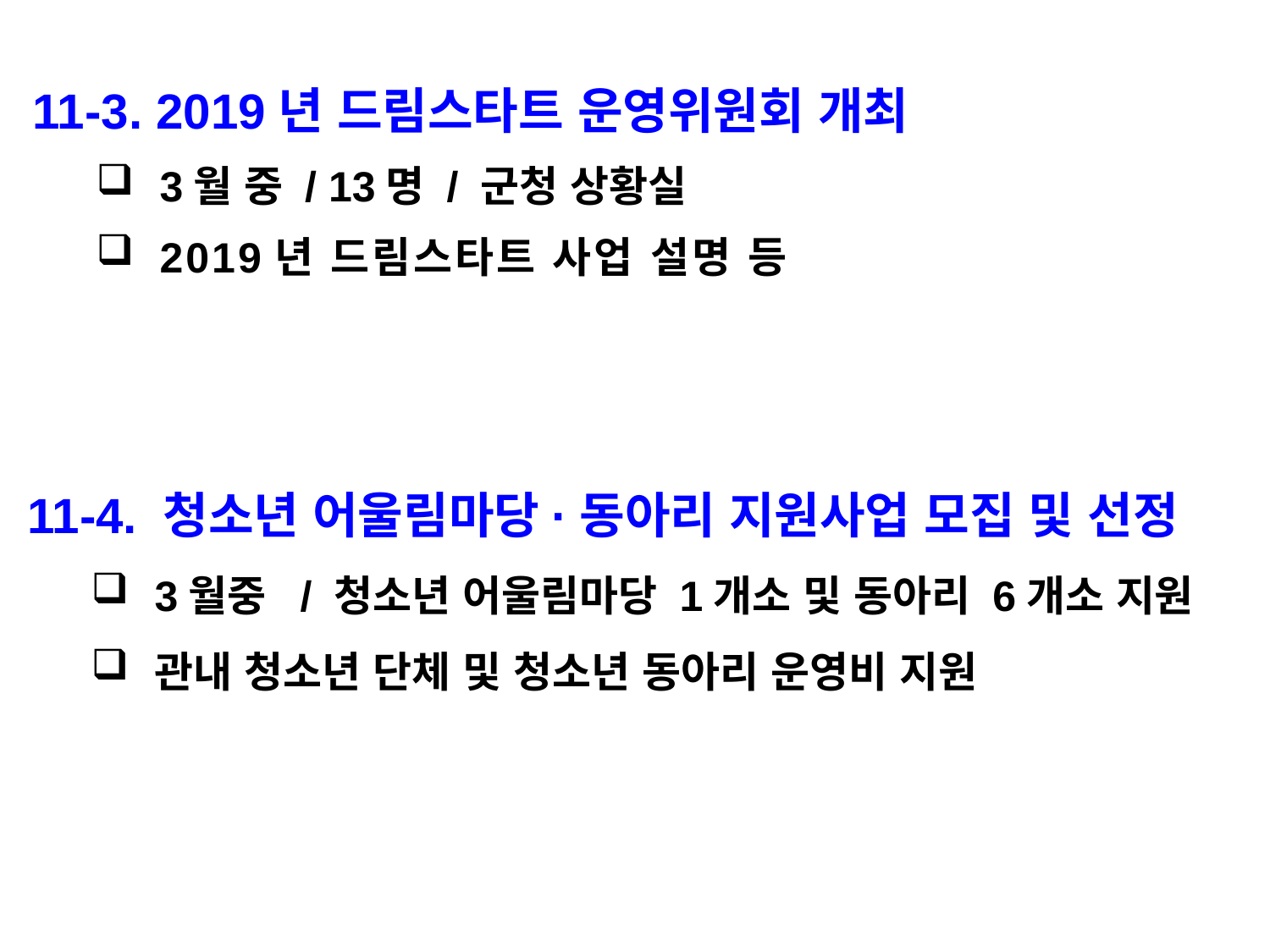

11-3. 2019년 드림스타트 운영위원회 개최
3월 중 / 13명 / 군청 상황실
2019년 드림스타트 사업 설명 등

11-4. 청소년 어울림마당·동아리 지원사업 모집 및 선정
3월중  / 청소년 어울림마당 1개소 및 동아리 6개소 지원
관내 청소년 단체 및 청소년 동아리 운영비 지원